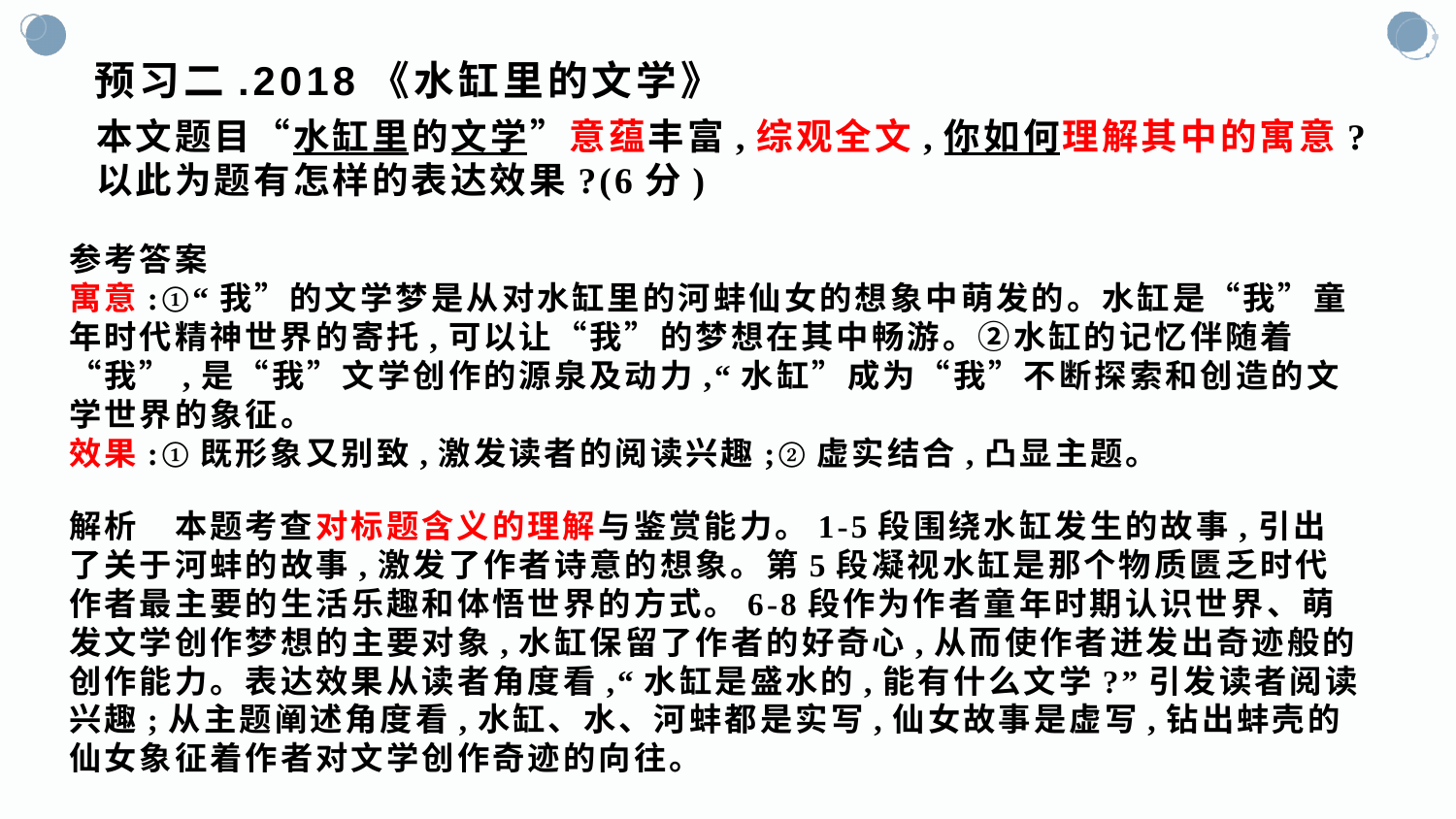

# 预习二.2018《水缸里的文学》
本文题目“水缸里的文学”意蕴丰富,综观全文,你如何理解其中的寓意?以此为题有怎样的表达效果?(6分)

参考答案
寓意:①“我”的文学梦是从对水缸里的河蚌仙女的想象中萌发的。水缸是“我”童年时代精神世界的寄托,可以让“我”的梦想在其中畅游。②水缸的记忆伴随着“我”,是“我”文学创作的源泉及动力,“水缸”成为“我”不断探索和创造的文学世界的象征。
效果:①既形象又别致,激发读者的阅读兴趣;②虚实结合,凸显主题。

解析　本题考查对标题含义的理解与鉴赏能力。1-5段围绕水缸发生的故事,引出了关于河蚌的故事,激发了作者诗意的想象。第5段凝视水缸是那个物质匮乏时代作者最主要的生活乐趣和体悟世界的方式。6-8段作为作者童年时期认识世界、萌发文学创作梦想的主要对象,水缸保留了作者的好奇心,从而使作者迸发出奇迹般的创作能力。表达效果从读者角度看,“水缸是盛水的,能有什么文学?”引发读者阅读兴趣;从主题阐述角度看,水缸、水、河蚌都是实写,仙女故事是虚写,钻出蚌壳的仙女象征着作者对文学创作奇迹的向往。